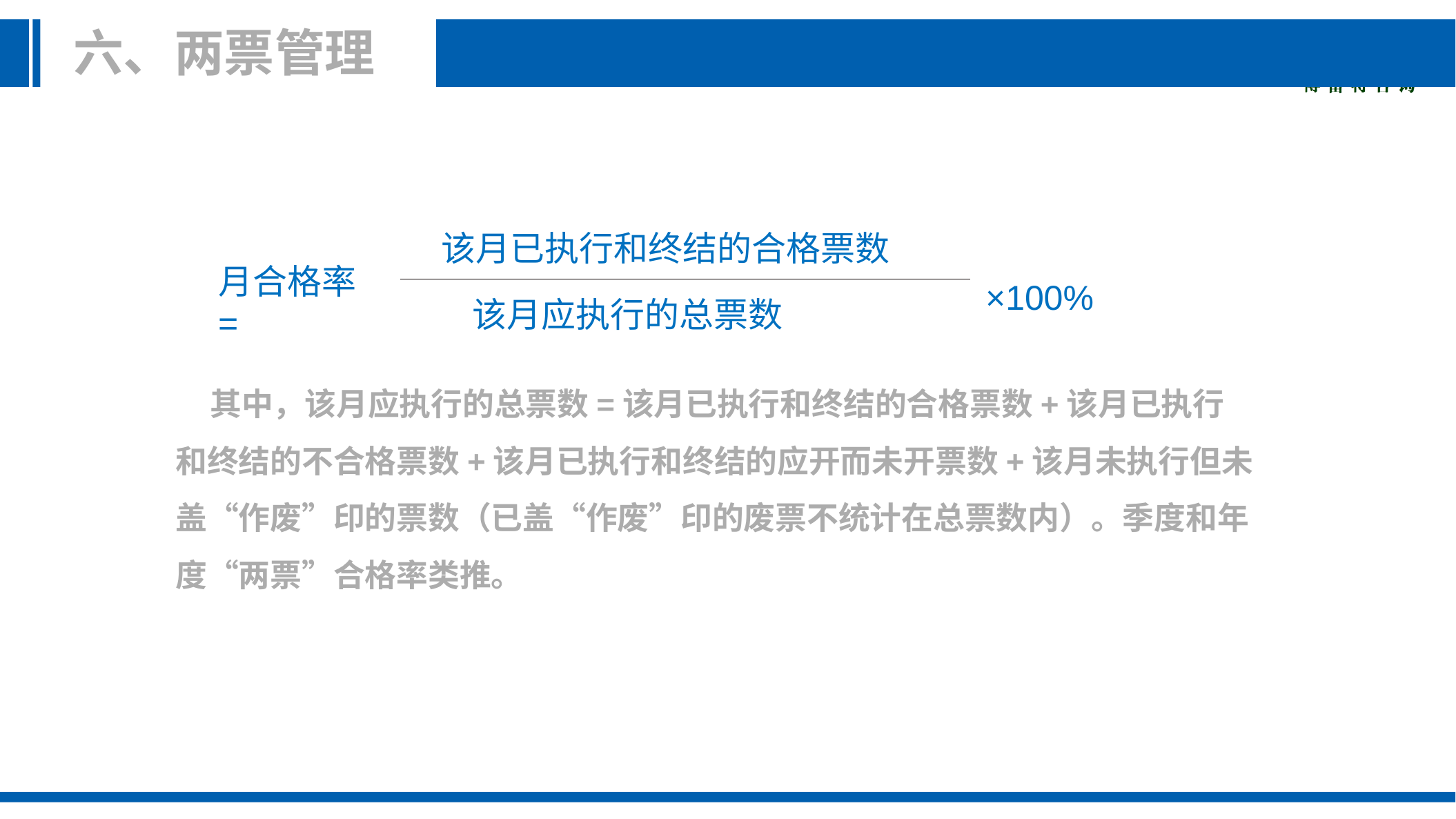

六、两票管理
| 月合格率= | 该月已执行和终结的合格票数 | ×100% |
| --- | --- | --- |
|  | 该月应执行的总票数 |  |
其中，该月应执行的总票数=该月已执行和终结的合格票数+该月已执行和终结的不合格票数+该月已执行和终结的应开而未开票数+该月未执行但未盖“作废”印的票数（已盖“作废”印的废票不统计在总票数内）。季度和年度“两票”合格率类推。